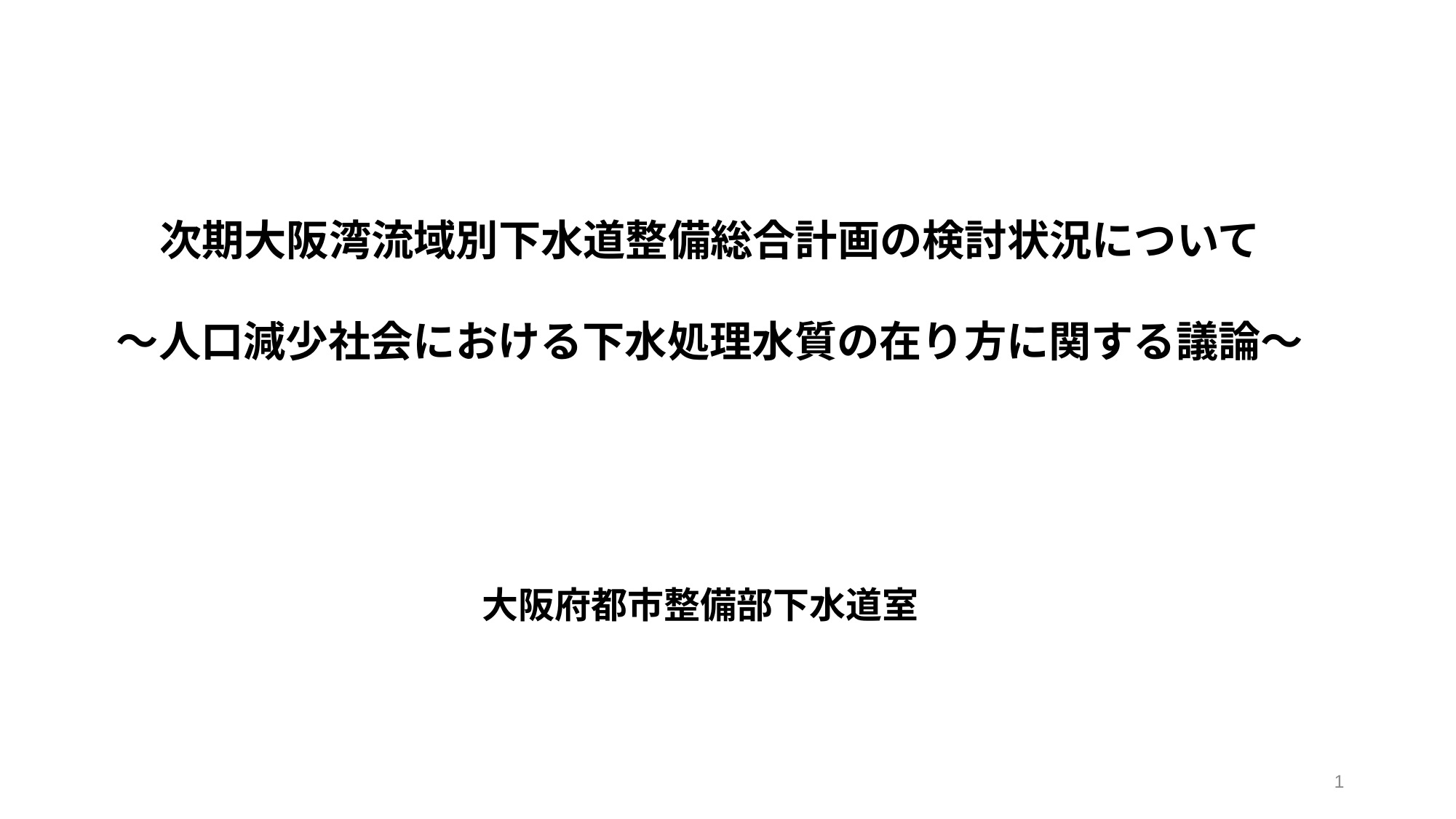

次期大阪湾流域別下水道整備総合計画の検討状況について

～人口減少社会における下水処理水質の在り方に関する議論～
大阪府都市整備部下水道室
1